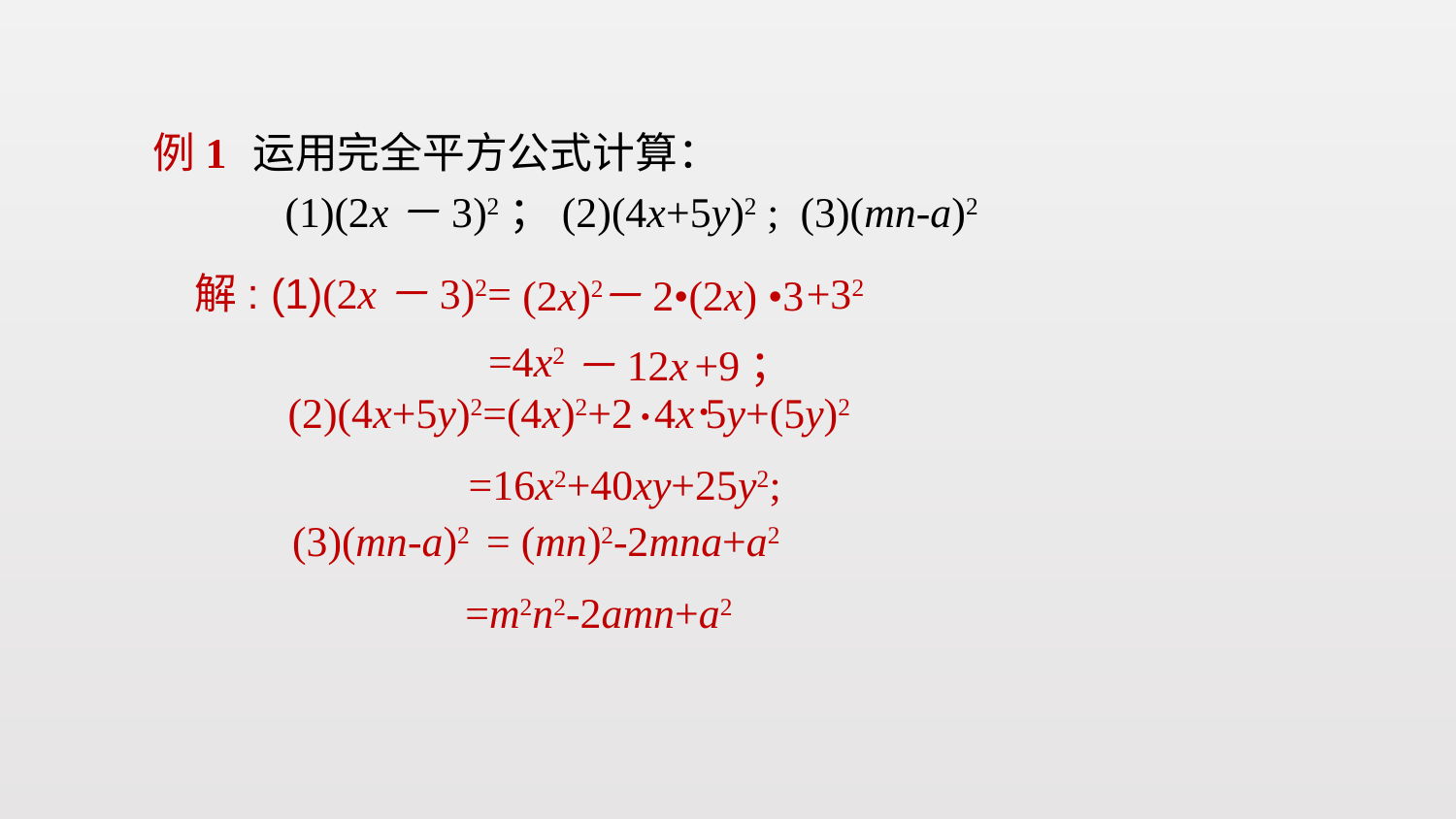

运用完全平方公式计算：
例1
(1)(2x－3)2；(2)(4x+5y)2 ;  (3)(mn-a)2
解: (1)(2x－3)2=
+32
(2x)2
－2•(2x) •3
=4x2
－12x
+9；
(2)(4x+5y)2=(4x)2+2  4x 5y+(5y)2
                             =16x2+40xy+25y2;
•
•
(3)(mn-a)2  = (mn)2-2mna+a2
                           =m2n2-2amn+a2